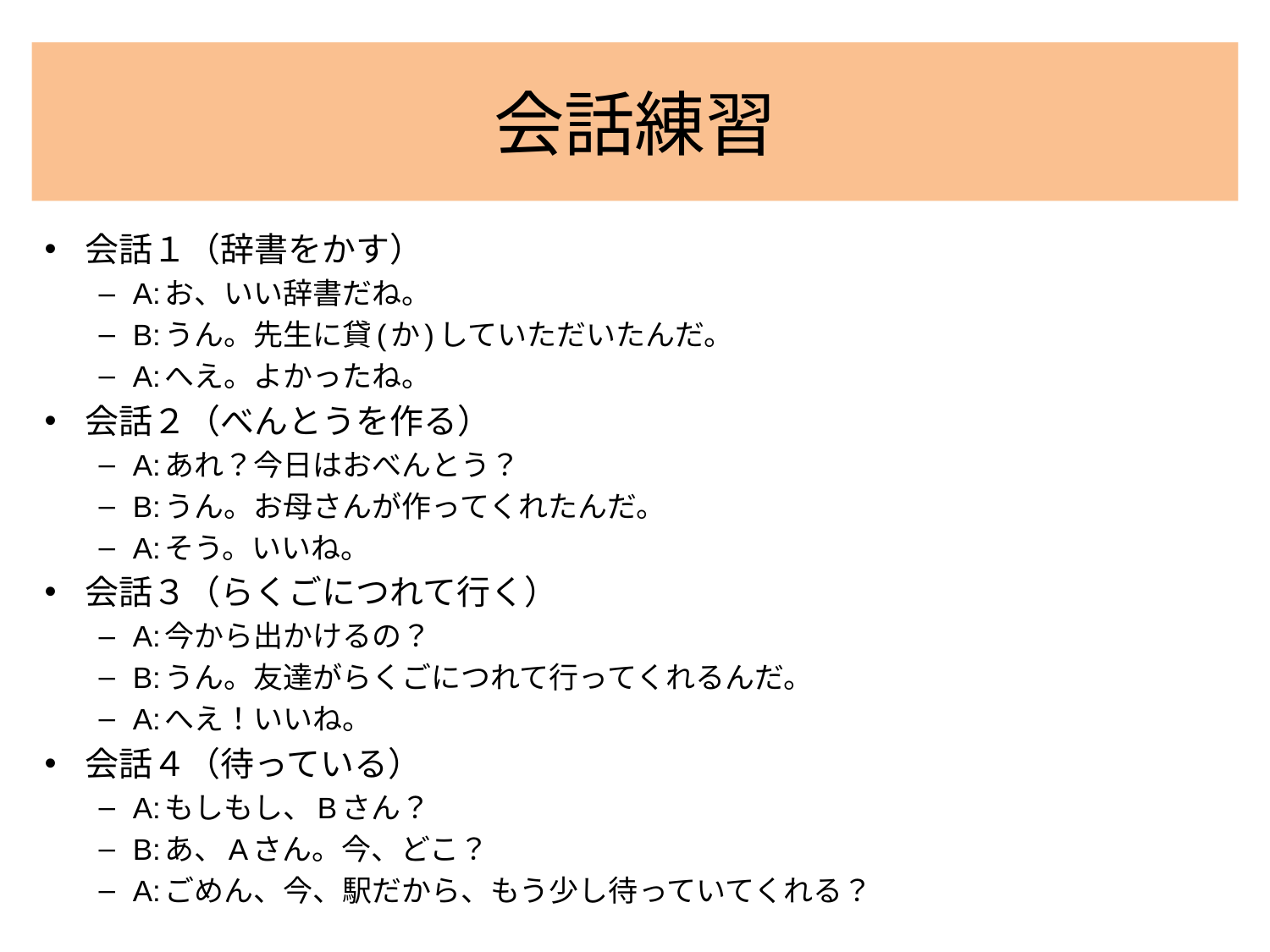

# 会話練習
会話１（辞書をかす）
A:お、いい辞書だね。
B:うん。先生に貸(か)していただいたんだ。
A:へえ。よかったね。
会話２（べんとうを作る）
A:あれ？今日はおべんとう？
B:うん。お母さんが作ってくれたんだ。
A:そう。いいね。
会話３（らくごにつれて行く）
A:今から出かけるの？
B:うん。友達がらくごにつれて行ってくれるんだ。
A:へえ！いいね。
会話４（待っている）
A:もしもし、Bさん？
B:あ、Aさん。今、どこ？
A:ごめん、今、駅だから、もう少し待っていてくれる？